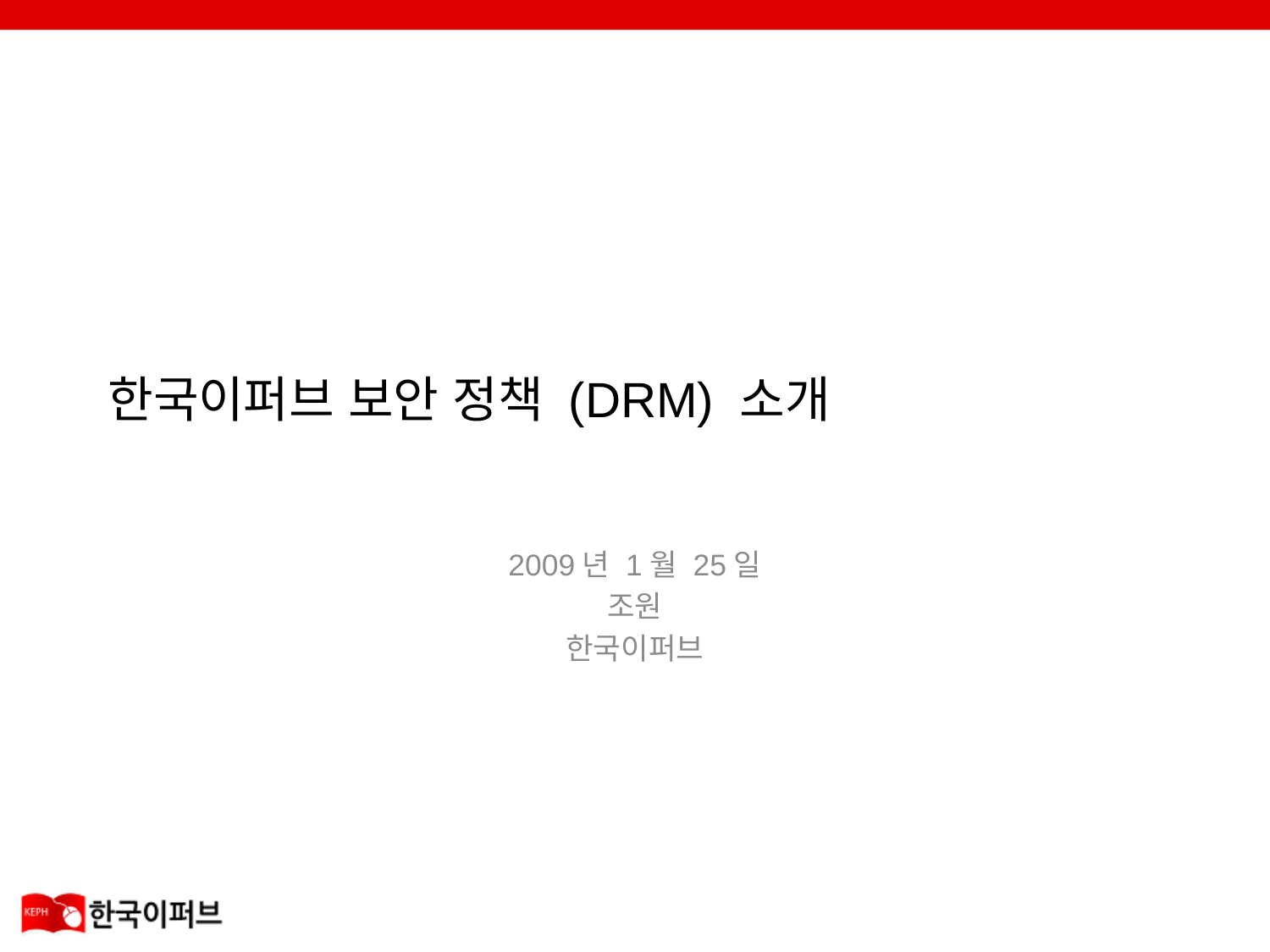

# 한국이퍼브 보안 정책 (DRM) 소개
2009년 1월 25일
조원
한국이퍼브